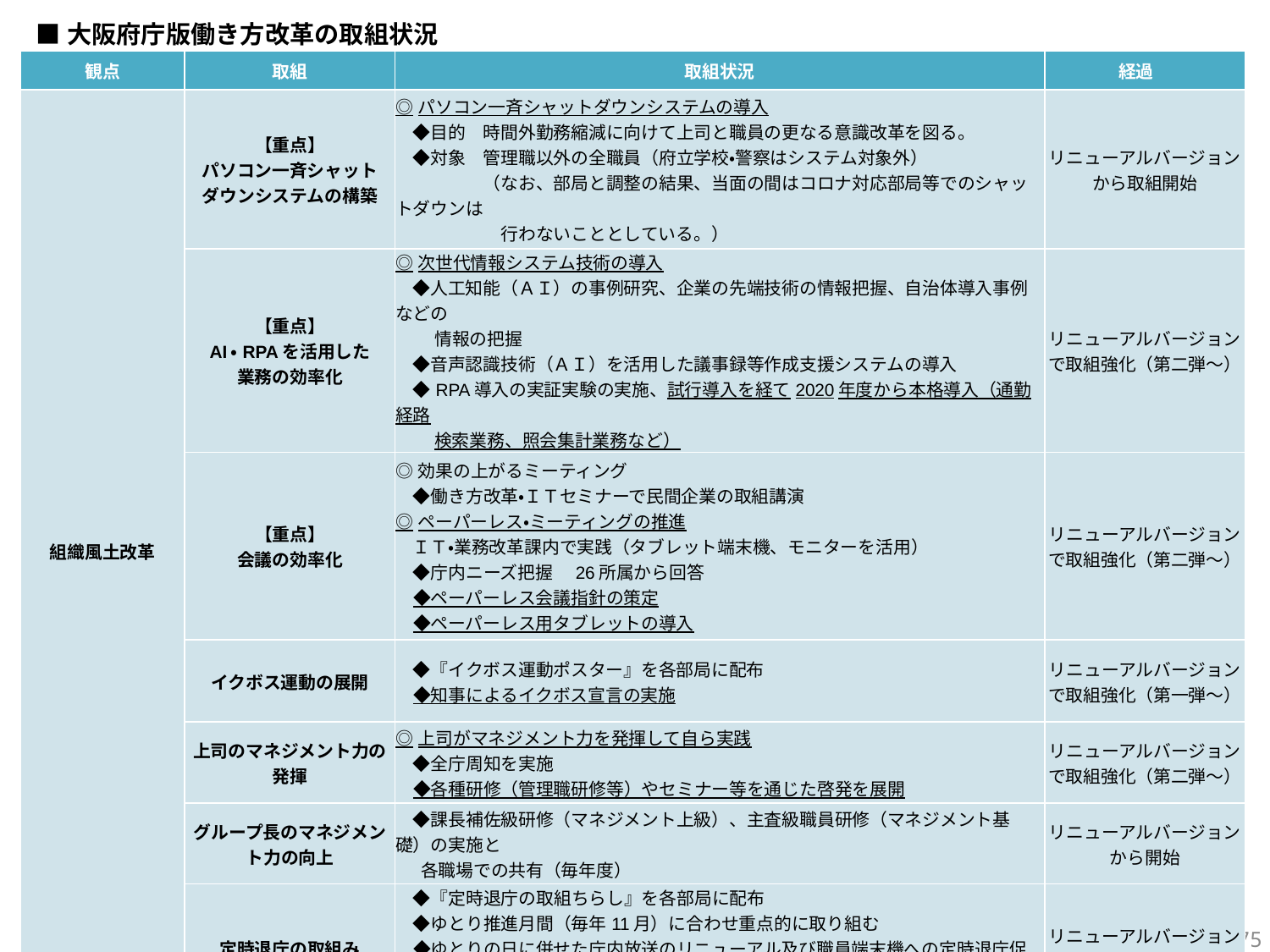

■大阪府庁版働き方改革の取組状況
| 観点 | 取組 | 取組状況 | 経過 |
| --- | --- | --- | --- |
| 組織風土改革 | 【重点】 パソコン一斉シャット ダウンシステムの構築 | ◎パソコン一斉シャットダウンシステムの導入 　◆目的　時間外勤務縮減に向けて上司と職員の更なる意識改革を図る。 　◆対象　管理職以外の全職員（府立学校・警察はシステム対象外） 　　　　　（なお、部局と調整の結果、当面の間はコロナ対応部局等でのシャットダウンは 　　　　　　行わないこととしている。） | リニューアルバージョン から取組開始 |
|  | 【重点】 AI・RPAを活用した 業務の効率化 | ◎次世代情報システム技術の導入 　◆人工知能（ＡＩ）の事例研究、企業の先端技術の情報把握、自治体導入事例などの 　　 情報の把握 　◆音声認識技術（ＡＩ）を活用した議事録等作成支援システムの導入 　◆RPA導入の実証実験の実施、試行導入を経て2020年度から本格導入（通勤経路 　　 検索業務、照会集計業務など） | リニューアルバージョンで取組強化（第二弾～） |
|  | 【重点】 会議の効率化 | ◎効果の上がるミーティング 　◆働き方改革・ＩＴセミナーで民間企業の取組講演 ◎ペーパーレス・ミーティングの推進 　ＩＴ・業務改革課内で実践（タブレット端末機、モニターを活用） 　◆庁内ニーズ把握　26所属から回答 　◆ペーパーレス会議指針の策定 　◆ペーパーレス用タブレットの導入 | リニューアルバージョンで取組強化（第二弾～） |
|  | イクボス運動の展開 | ◆『イクボス運動ポスター』を各部局に配布 　◆知事によるイクボス宣言の実施 | リニューアルバージョンで取組強化（第一弾～） |
|  | 上司のマネジメント力の 発揮 | ◎上司がマネジメント力を発揮して自ら実践 　◆全庁周知を実施 　◆各種研修（管理職研修等）やセミナー等を通じた啓発を展開 | リニューアルバージョンで取組強化（第二弾～） |
|  | グループ長のマネジメント力の向上 | ◆課長補佐級研修（マネジメント上級）、主査級職員研修（マネジメント基礎）の実施と 各職場での共有（毎年度） | リニューアルバージョン から開始 |
|  | 定時退庁の取組み | ◆『定時退庁の取組ちらし』を各部局に配布 　◆ゆとり推進月間（毎年11月）に合わせ重点的に取り組む 　◆ゆとりの日に併せた庁内放送のリニューアル及び職員端末機への定時退庁促進の 　　 お知らせ表示を実施 | リニューアルバージョンで取組強化（第一弾～） |
75